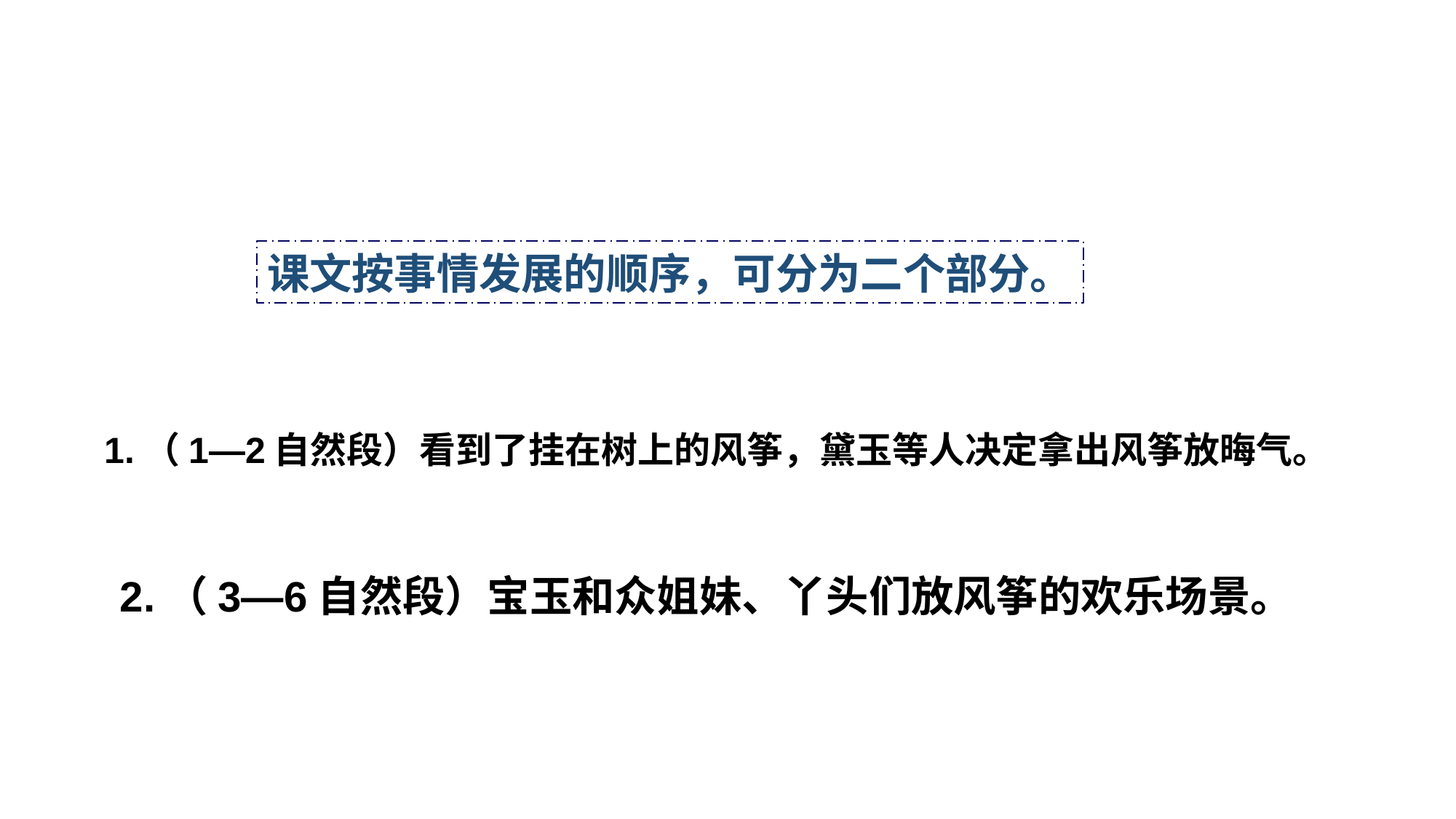

课文按事情发展的顺序，可分为二个部分。
  1.（1—2自然段）看到了挂在树上的风筝，黛玉等人决定拿出风筝放晦气。
2.（3—6自然段）宝玉和众姐妹、丫头们放风筝的欢乐场景。